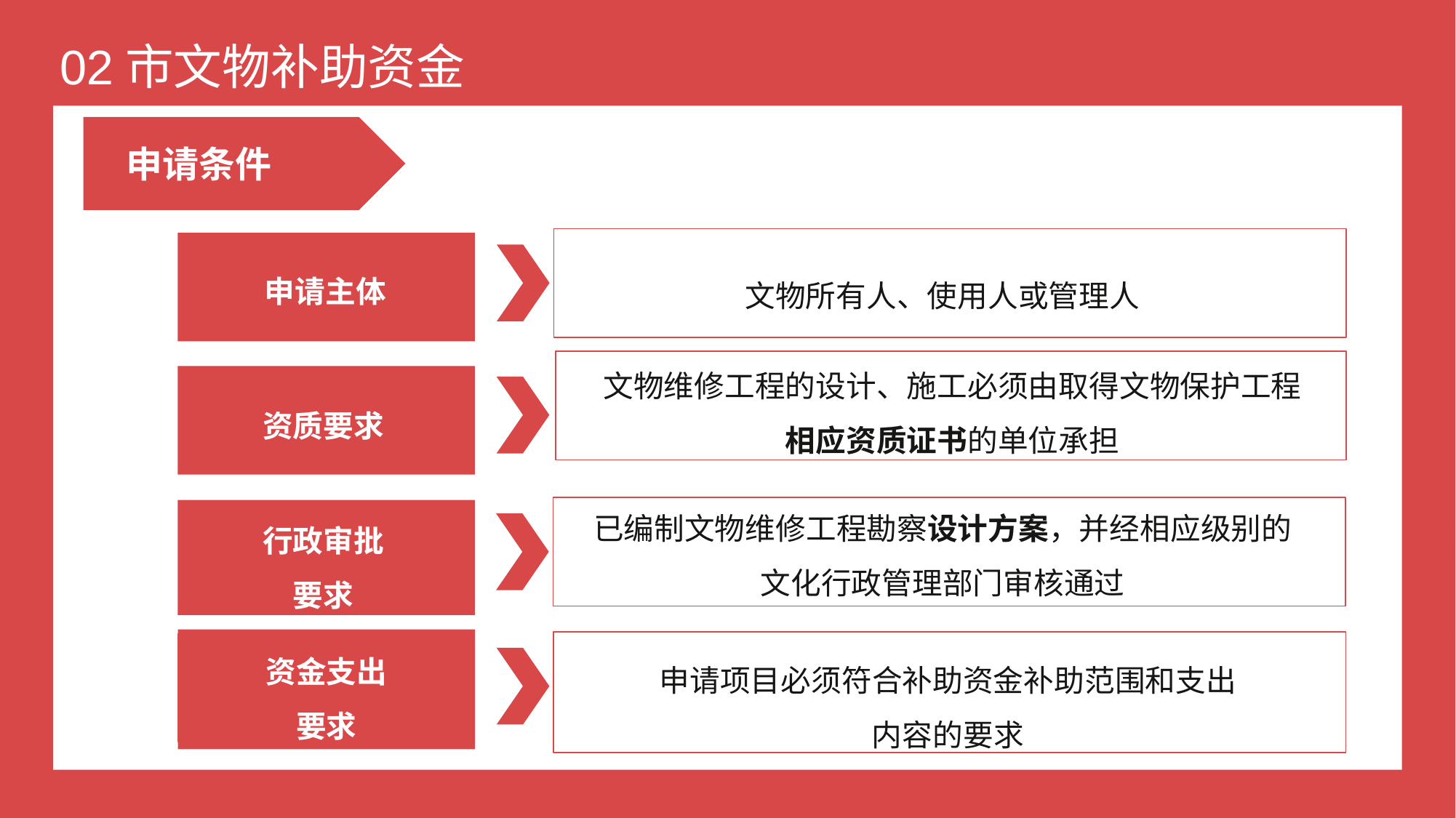

申请条件

申请主体
文物所有人、使用人或管理人
文物维修工程的设计、施工必须由取得文物保护工程
相应资质证书的单位承担

资质要求
已编制文物维修工程勘察设计方案，并经相应级别的
文化行政管理部门审核通过

行政审批
要求

资金支出
要求

申请项目必须符合补助资金补助范围和支出
内容的要求